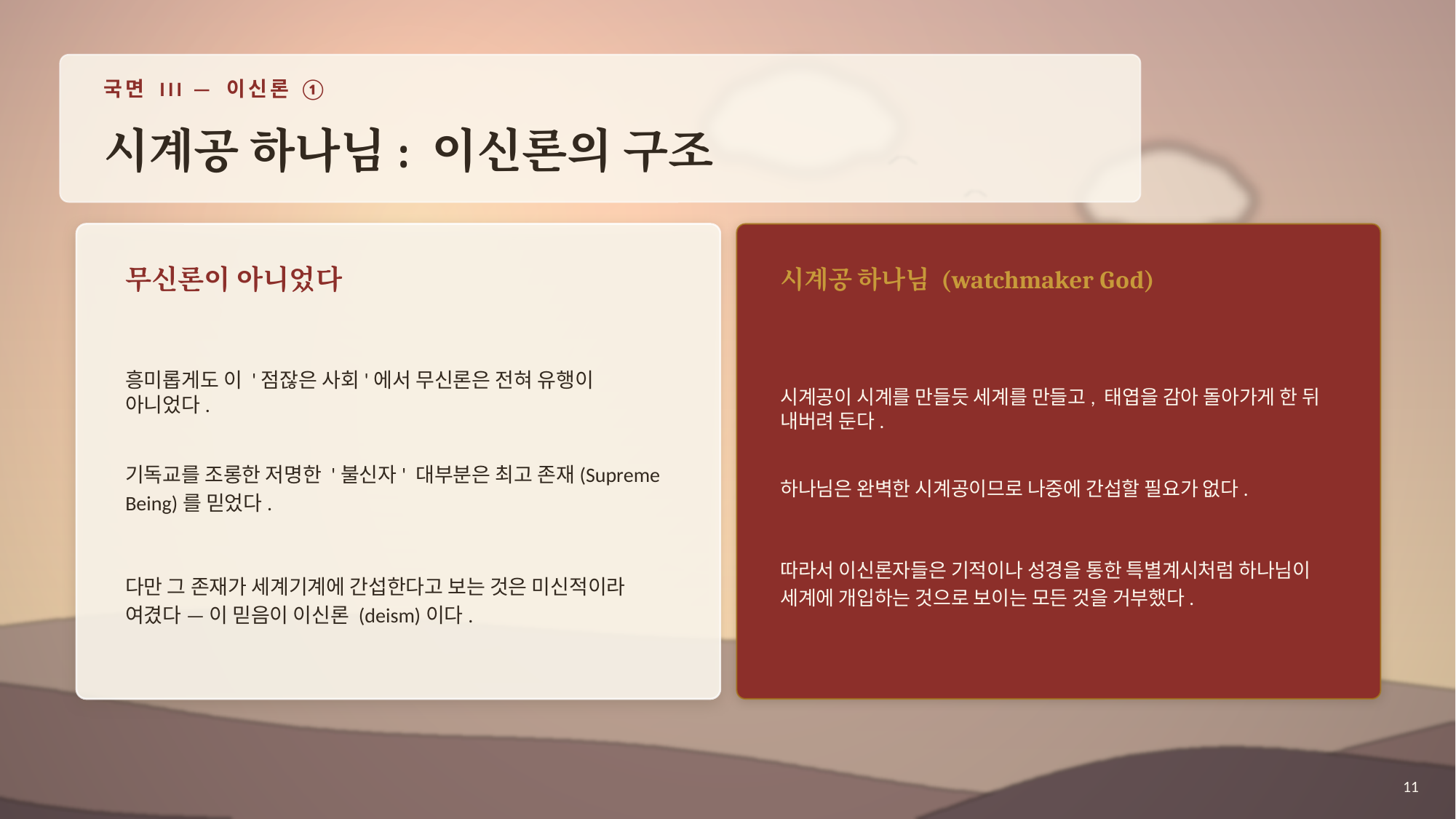

국면 III — 이신론 ①
시계공 하나님: 이신론의 구조

무신론이 아니었다
시계공 하나님 (watchmaker God)
흥미롭게도 이 '점잖은 사회'에서 무신론은 전혀 유행이 아니었다.

기독교를 조롱한 저명한 '불신자' 대부분은 최고 존재(Supreme Being)를 믿었다.

다만 그 존재가 세계기계에 간섭한다고 보는 것은 미신적이라 여겼다 — 이 믿음이 이신론 (deism)이다.
시계공이 시계를 만들듯 세계를 만들고, 태엽을 감아 돌아가게 한 뒤 내버려 둔다.

하나님은 완벽한 시계공이므로 나중에 간섭할 필요가 없다.

따라서 이신론자들은 기적이나 성경을 통한 특별계시처럼 하나님이 세계에 개입하는 것으로 보이는 모든 것을 거부했다.
11